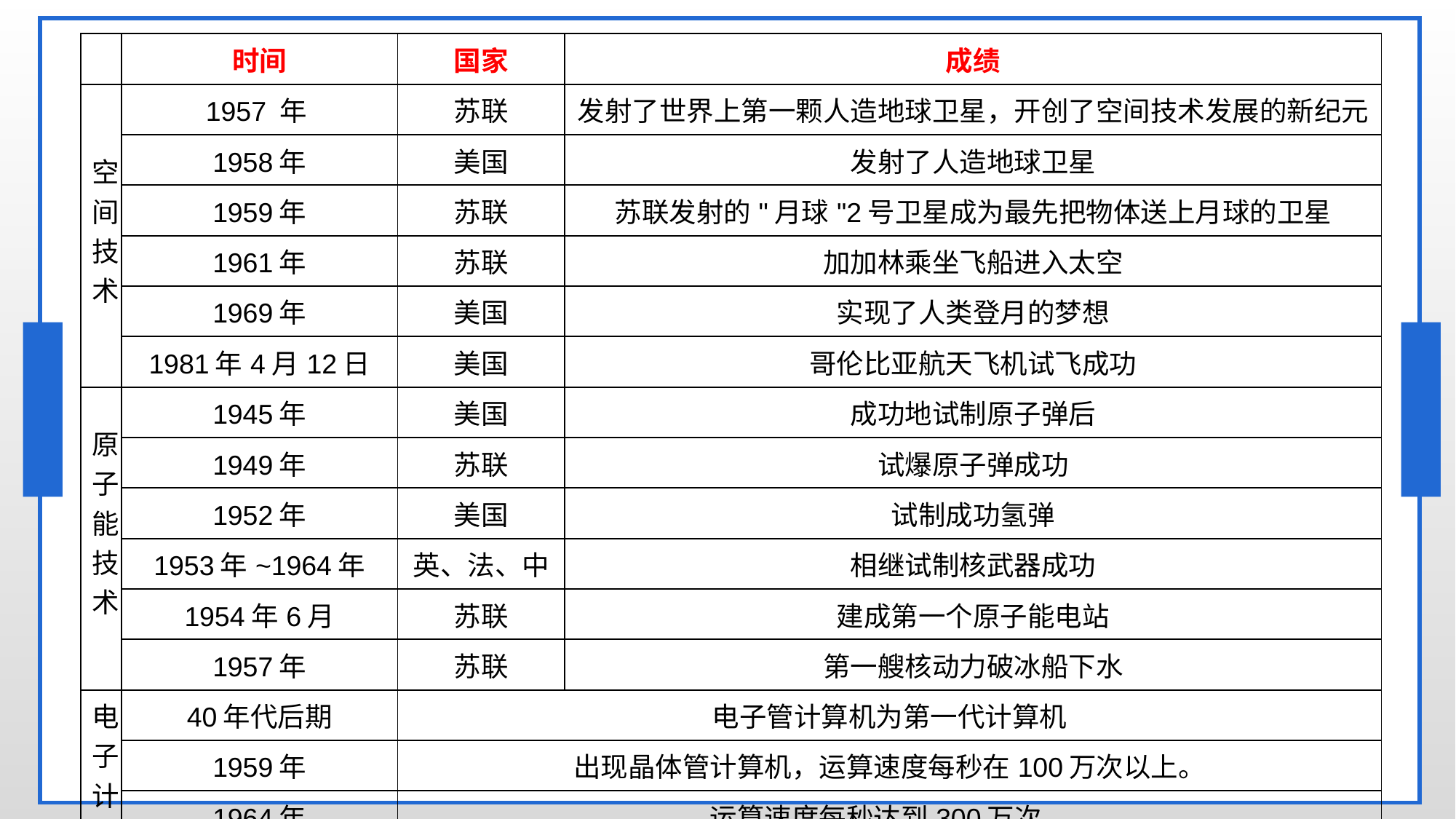

|  | 时间 | 国家 | 成绩 |
| --- | --- | --- | --- |
| 空间技术 | 1957 年 | 苏联 | 发射了世界上第一颗人造地球卫星，开创了空间技术发展的新纪元 |
|  | 1958年 | 美国 | 发射了人造地球卫星 |
|  | 1959年 | 苏联 | 苏联发射的"月球"2号卫星成为最先把物体送上月球的卫星 |
|  | 1961年 | 苏联 | 加加林乘坐飞船进入太空 |
|  | 1969年 | 美国 | 实现了人类登月的梦想 |
|  | 1981年4月12日 | 美国 | 哥伦比亚航天飞机试飞成功 |
| 原子能技术 | 1945年 | 美国 | 成功地试制原子弹后 |
|  | 1949年 | 苏联 | 试爆原子弹成功 |
|  | 1952年 | 美国 | 试制成功氢弹 |
|  | 1953年~1964年 | 英、法、中 | 相继试制核武器成功 |
|  | 1954年6月 | 苏联 | 建成第一个原子能电站 |
|  | 1957年 | 苏联 | 第一艘核动力破冰船下水 |
| 电子计算机 | 40年代后期 | 电子管计算机为第一代计算机 |  |
|  | 1959年 | 出现晶体管计算机，运算速度每秒在100万次以上。 |  |
|  | 1964年 | 运算速度每秒达到300万次。 |  |
|  | 1978年 | 计算机运算速度每秒可运算1.5亿次。 |  |